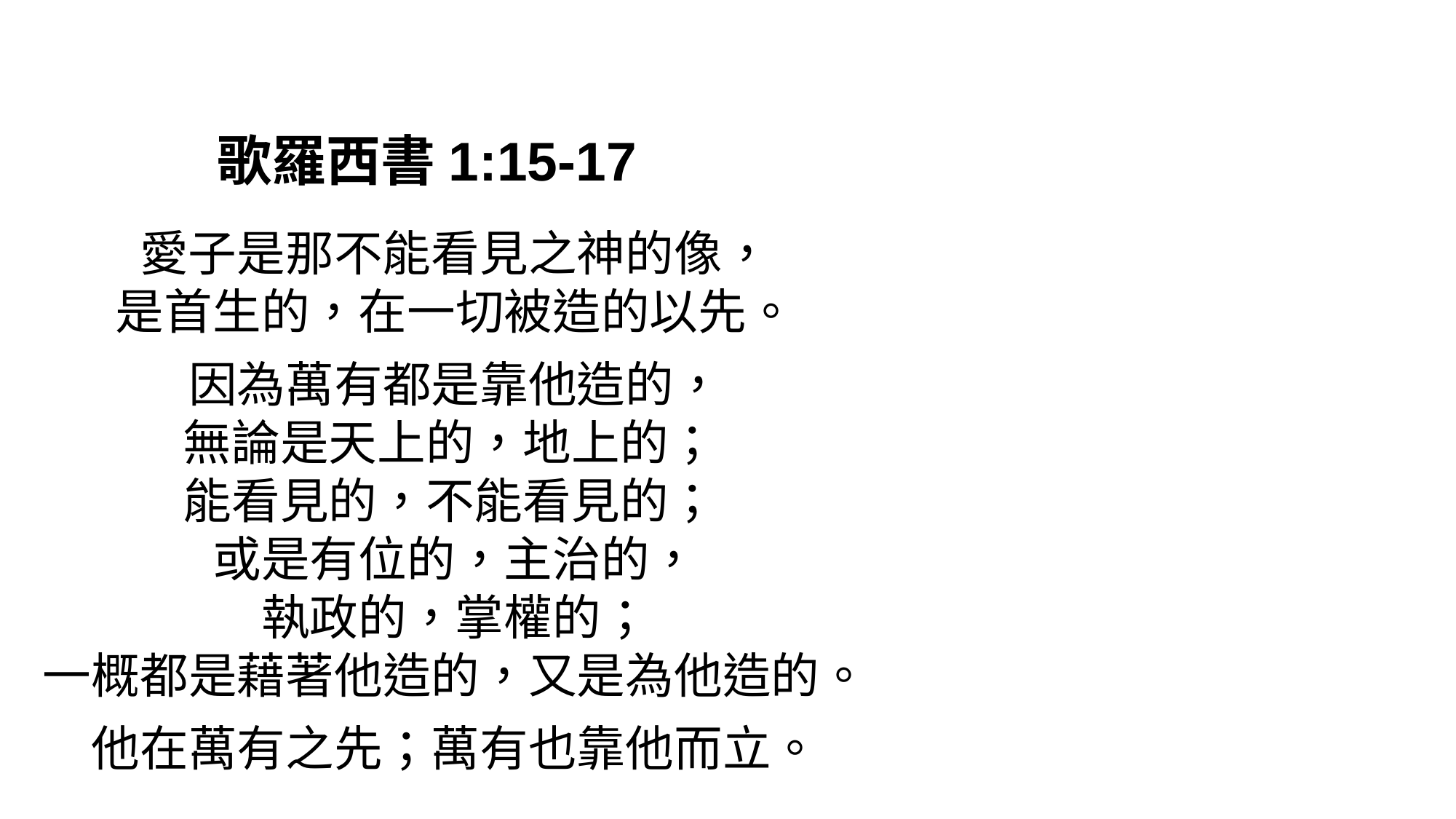

歌羅西書1:15-17
愛子是那不能看見之神的像，
是首生的，在一切被造的以先。

因為萬有都是靠他造的，
無論是天上的，地上的；
能看見的，不能看見的；
或是有位的，主治的，
執政的，掌權的；
一概都是藉著他造的，又是為他造的。

他在萬有之先；萬有也靠他而立。